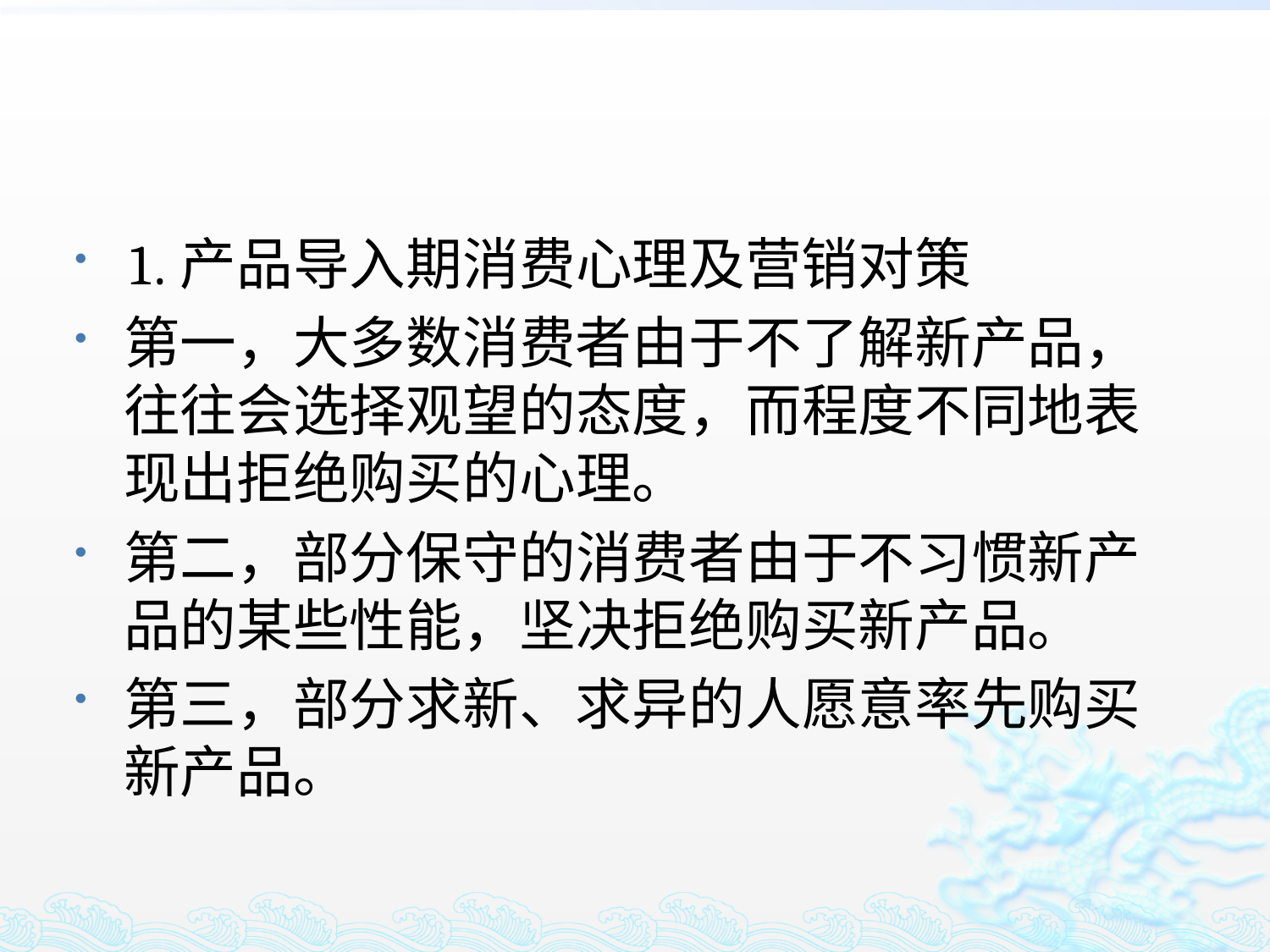

#
1.产品导入期消费心理及营销对策
第一，大多数消费者由于不了解新产品，往往会选择观望的态度，而程度不同地表现出拒绝购买的心理。
第二，部分保守的消费者由于不习惯新产品的某些性能，坚决拒绝购买新产品。
第三，部分求新、求异的人愿意率先购买新产品。